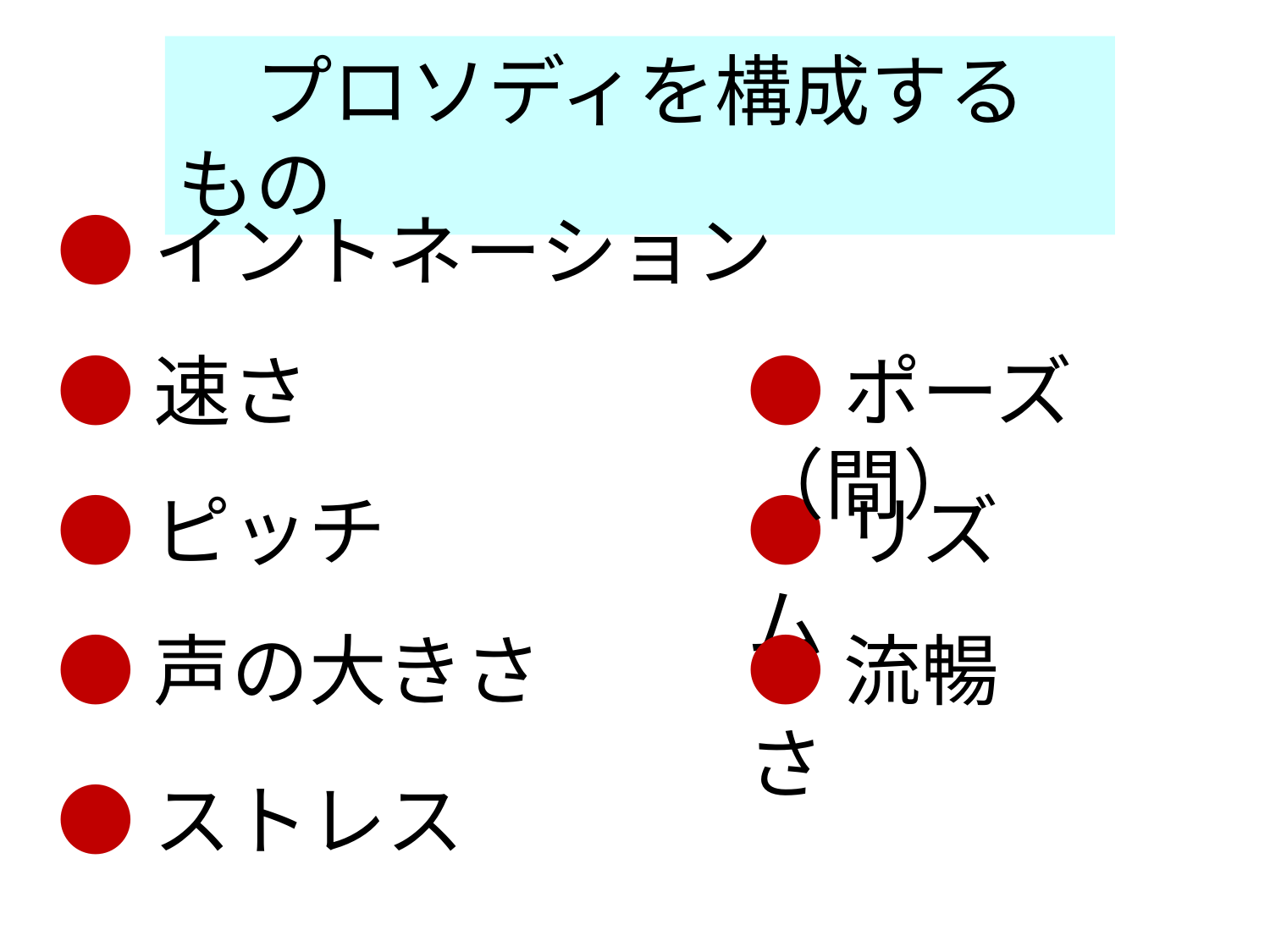

プロソディを構成するもの
●イントネーション
●速さ
●ポーズ（間）
●ピッチ
●リズム
●声の大きさ
●流暢さ
●ストレス